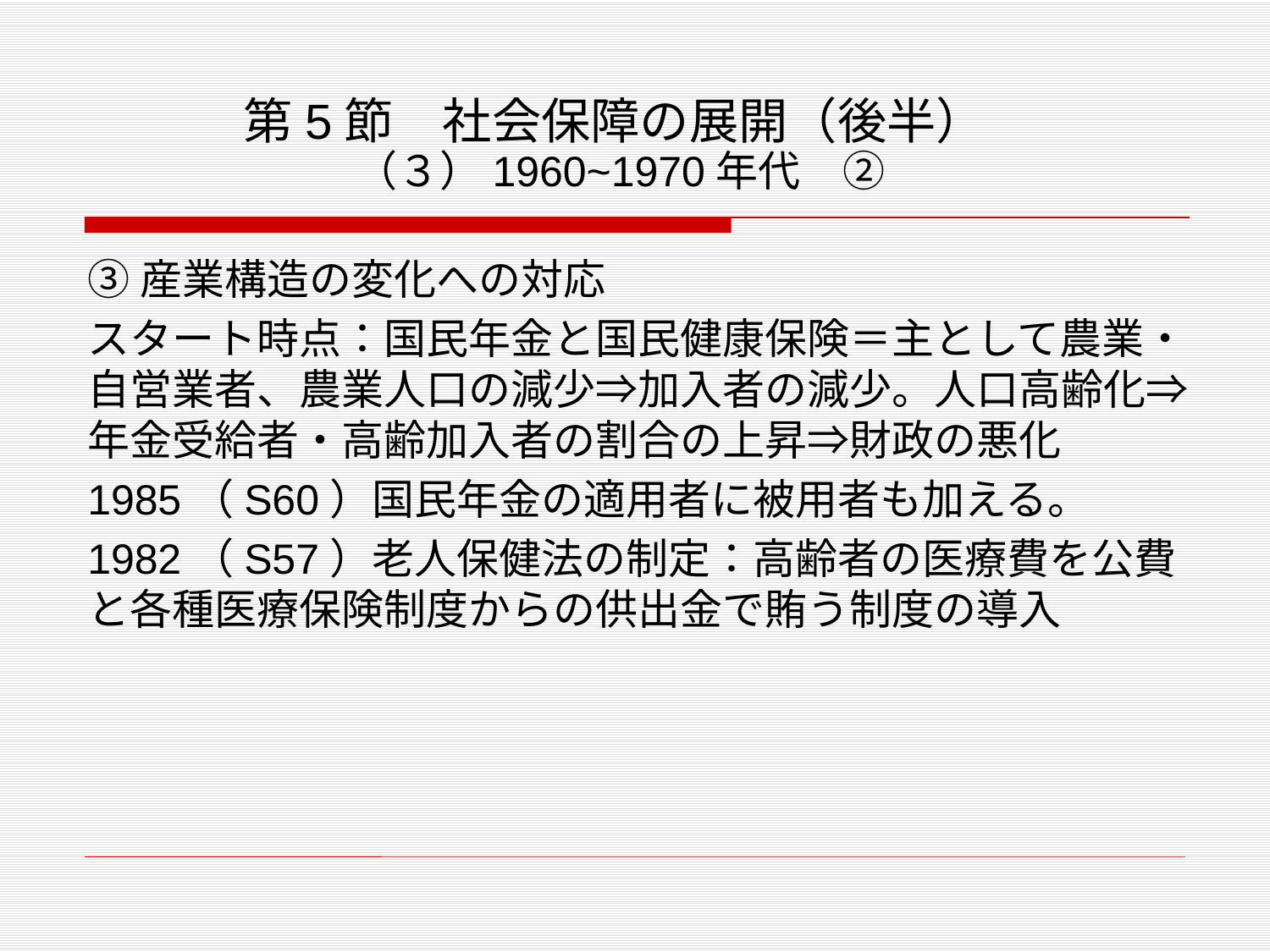

# 第5節　社会保障の展開（後半） （３）1960~1970年代　②
③産業構造の変化への対応
スタート時点：国民年金と国民健康保険＝主として農業・自営業者、農業人口の減少⇒加入者の減少。人口高齢化⇒年金受給者・高齢加入者の割合の上昇⇒財政の悪化
1985（S60）国民年金の適用者に被用者も加える。
1982（S57）老人保健法の制定：高齢者の医療費を公費と各種医療保険制度からの供出金で賄う制度の導入